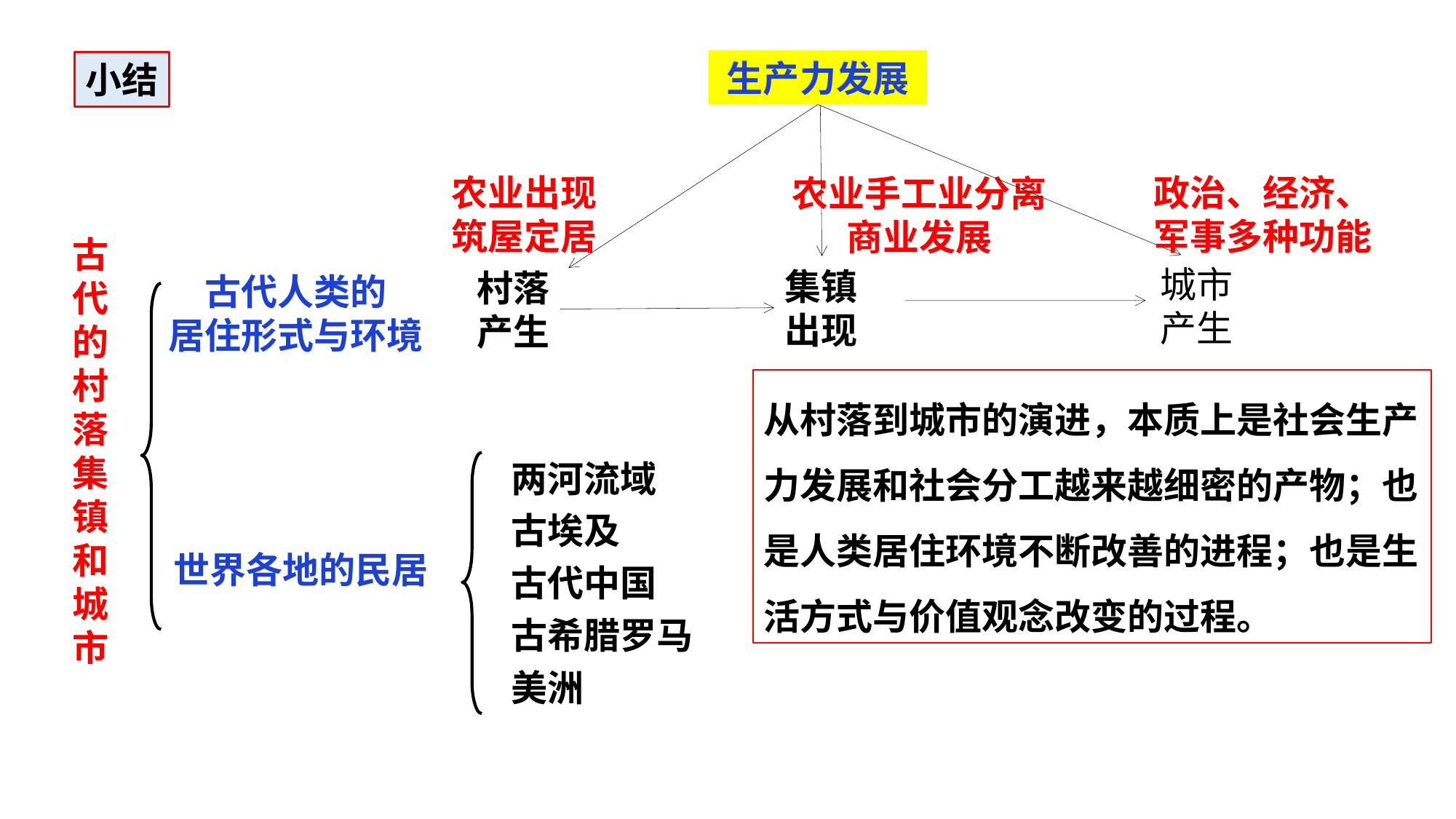

生产力发展
小结
政治、经济、军事多种功能
农业出现
筑屋定居
农业手工业分离
商业发展
古代的村落集镇和城市
城市
产生
集镇
出现
村落
产生
古代人类的
居住形式与环境

从村落到城市的演进，本质上是社会生产力发展和社会分工越来越细密的产物；也是人类居住环境不断改善的进程；也是生活方式与价值观念改变的过程。
两河流域
古埃及
古代中国
古希腊罗马
美洲

世界各地的民居